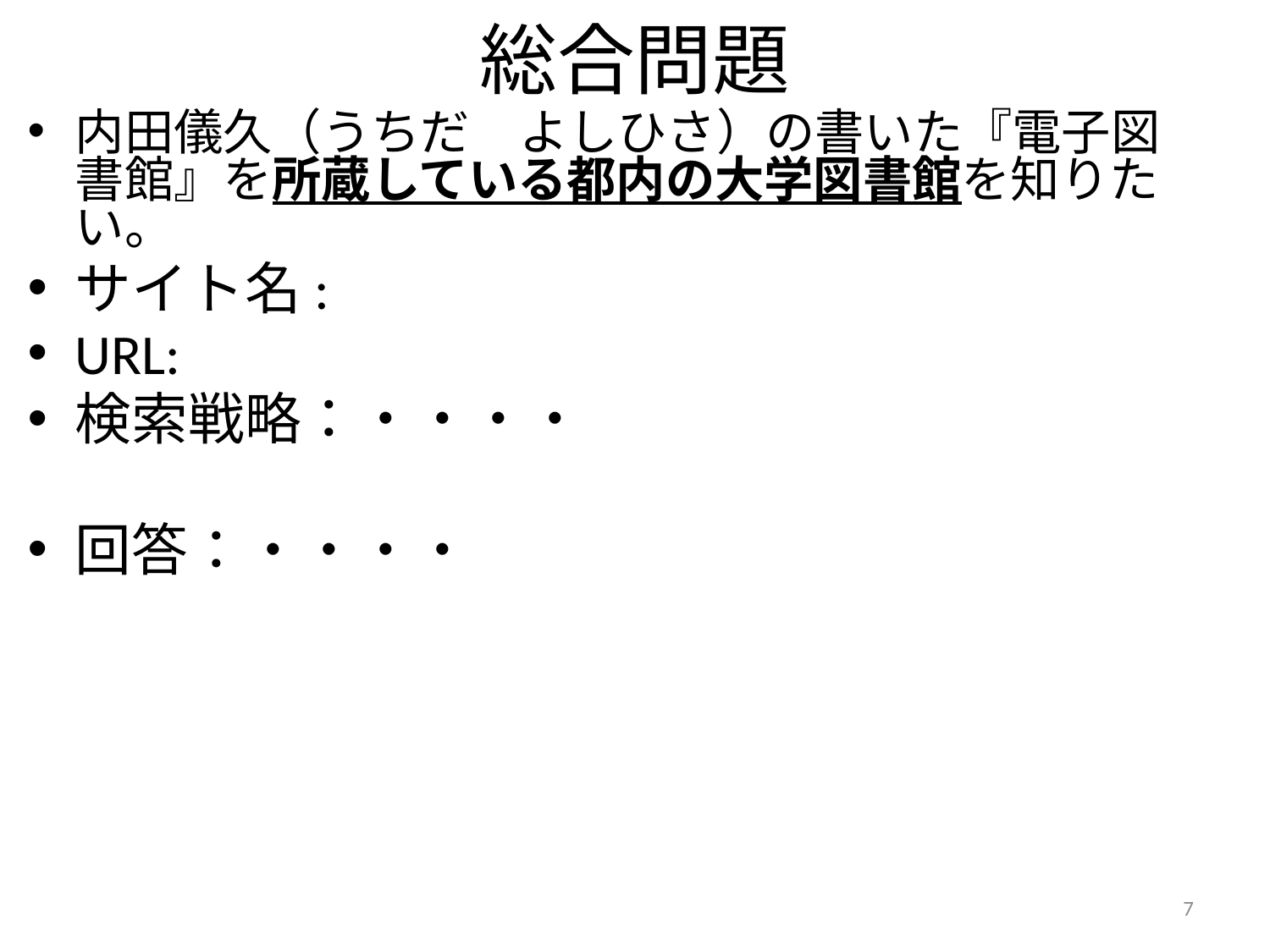

# 総合問題
内田儀久（うちだ　よしひさ）の書いた『電子図書館』を所蔵している都内の大学図書館を知りたい。
サイト名:
URL:
検索戦略：・・・・

回答：・・・・
7